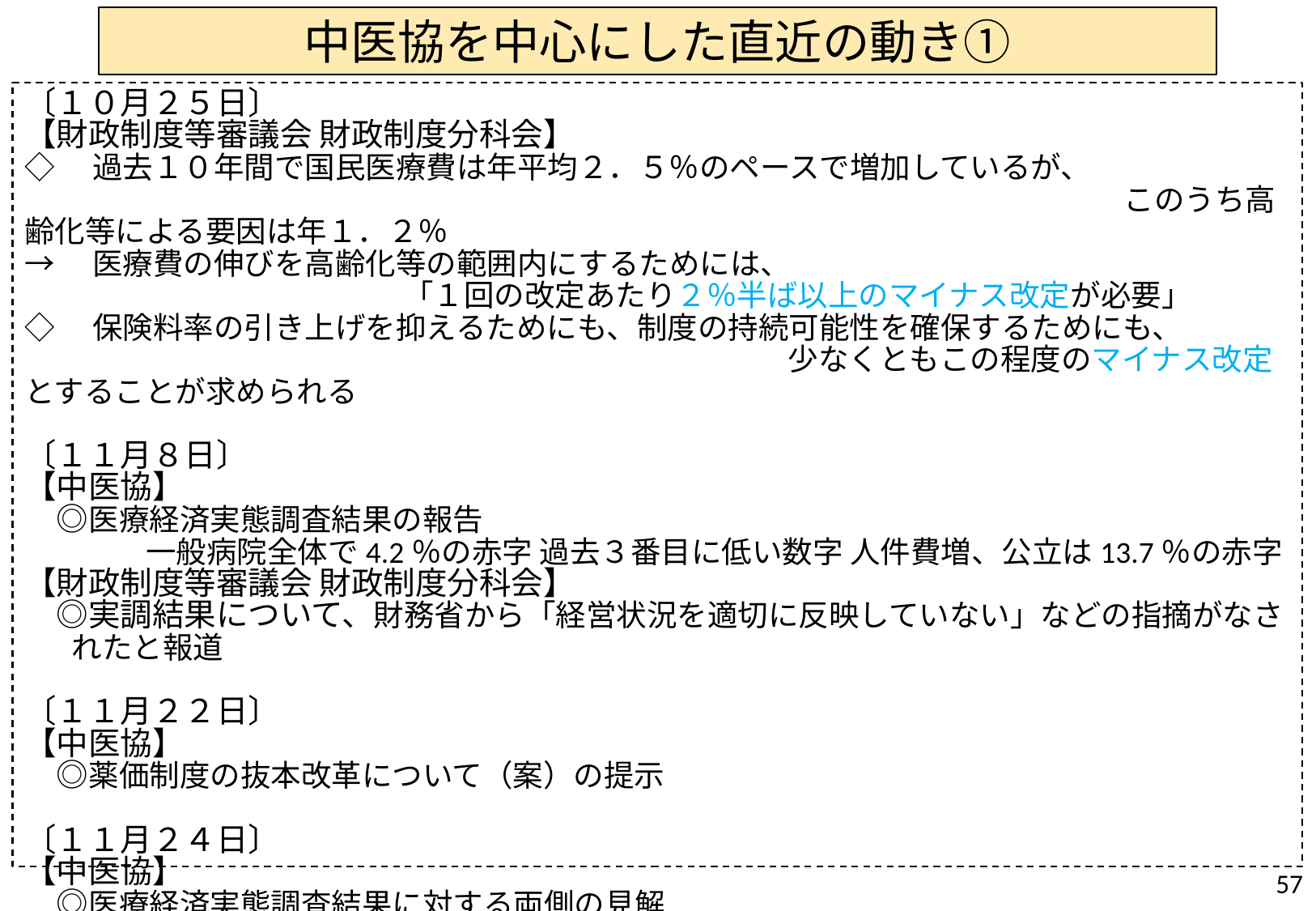

中医協を中心にした直近の動き①
〔１０月２５日〕
【財政制度等審議会 財政制度分科会】
◇　過去１０年間で国民医療費は年平均２．５％のペースで増加しているが、
　　　　　　　　　　　　　　　　　　　　　　　　　　　　　　　　　　　　 このうち高齢化等による要因は年１．２％
→　医療費の伸びを高齢化等の範囲内にするためには、
                                                      「１回の改定あたり２％半ば以上のマイナス改定が必要」
◇　保険料率の引き上げを抑えるためにも、制度の持続可能性を確保するためにも、
    　　　　　　　　　　　　　　　　　　　　　　　　少なくともこの程度のマイナス改定とすることが求められる

〔１１月８日〕
【中医協】
　◎医療経済実態調査結果の報告
　　　　一般病院全体で4.2％の赤字 過去３番目に低い数字 人件費増、公立は13.7％の赤字
【財政制度等審議会 財政制度分科会】
　◎実調結果について、財務省から「経営状況を適切に反映していない」などの指摘がなされたと報道

〔１１月２２日〕
【中医協】
　◎薬価制度の抜本改革について（案）の提示

〔１１月２４日〕
【中医協】
　◎医療経済実態調査結果に対する両側の見解

57